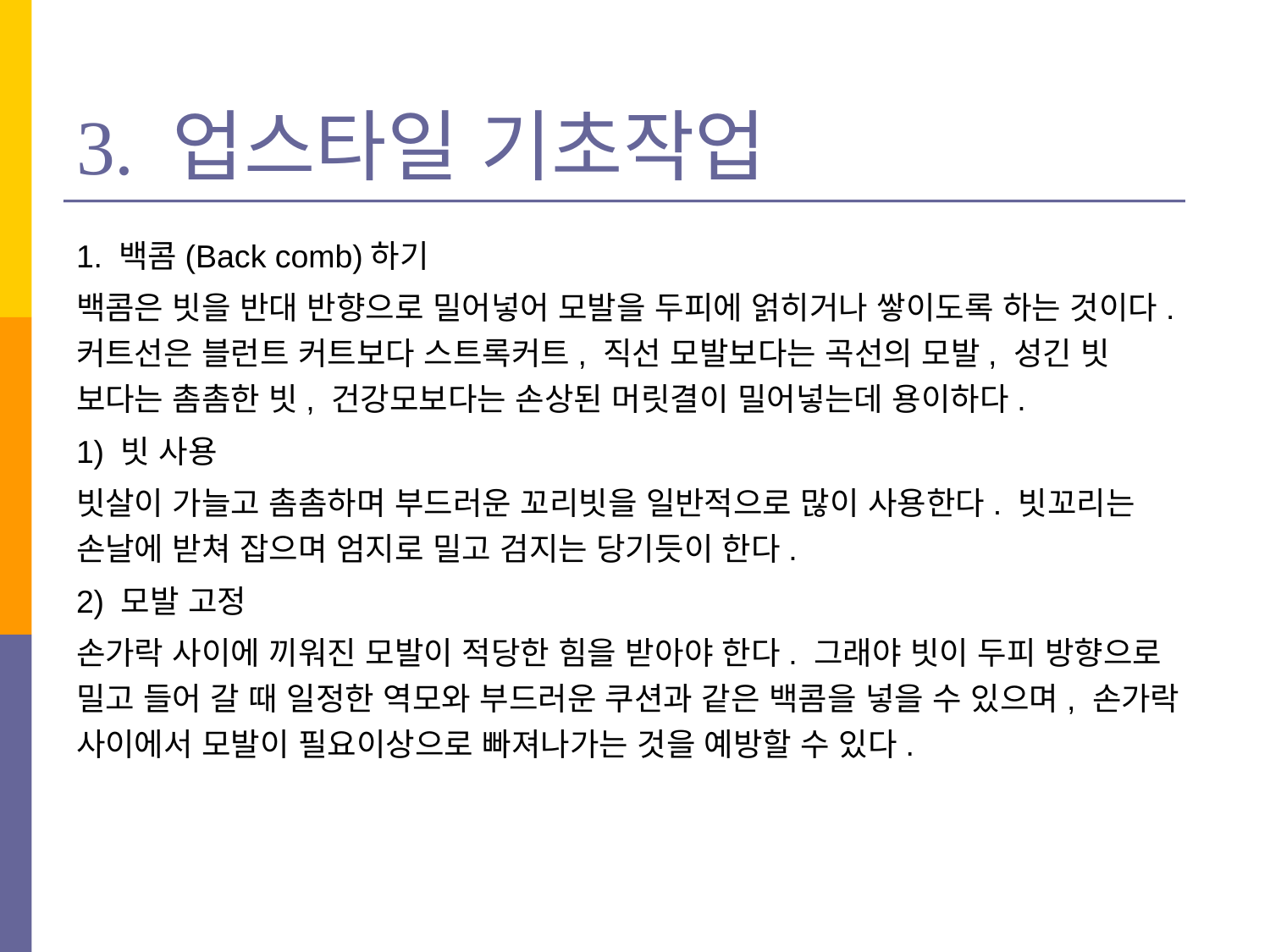

# 3. 업스타일 기초작업
1. 백콤(Back comb)하기
백콤은 빗을 반대 반향으로 밀어넣어 모발을 두피에 얽히거나 쌓이도록 하는 것이다. 커트선은 블런트 커트보다 스트록커트, 직선 모발보다는 곡선의 모발, 성긴 빗 보다는 촘촘한 빗, 건강모보다는 손상된 머릿결이 밀어넣는데 용이하다.
1) 빗 사용
빗살이 가늘고 촘촘하며 부드러운 꼬리빗을 일반적으로 많이 사용한다. 빗꼬리는 손날에 받쳐 잡으며 엄지로 밀고 검지는 당기듯이 한다.
2) 모발 고정
손가락 사이에 끼워진 모발이 적당한 힘을 받아야 한다. 그래야 빗이 두피 방향으로 밀고 들어 갈 때 일정한 역모와 부드러운 쿠션과 같은 백콤을 넣을 수 있으며, 손가락 사이에서 모발이 필요이상으로 빠져나가는 것을 예방할 수 있다.